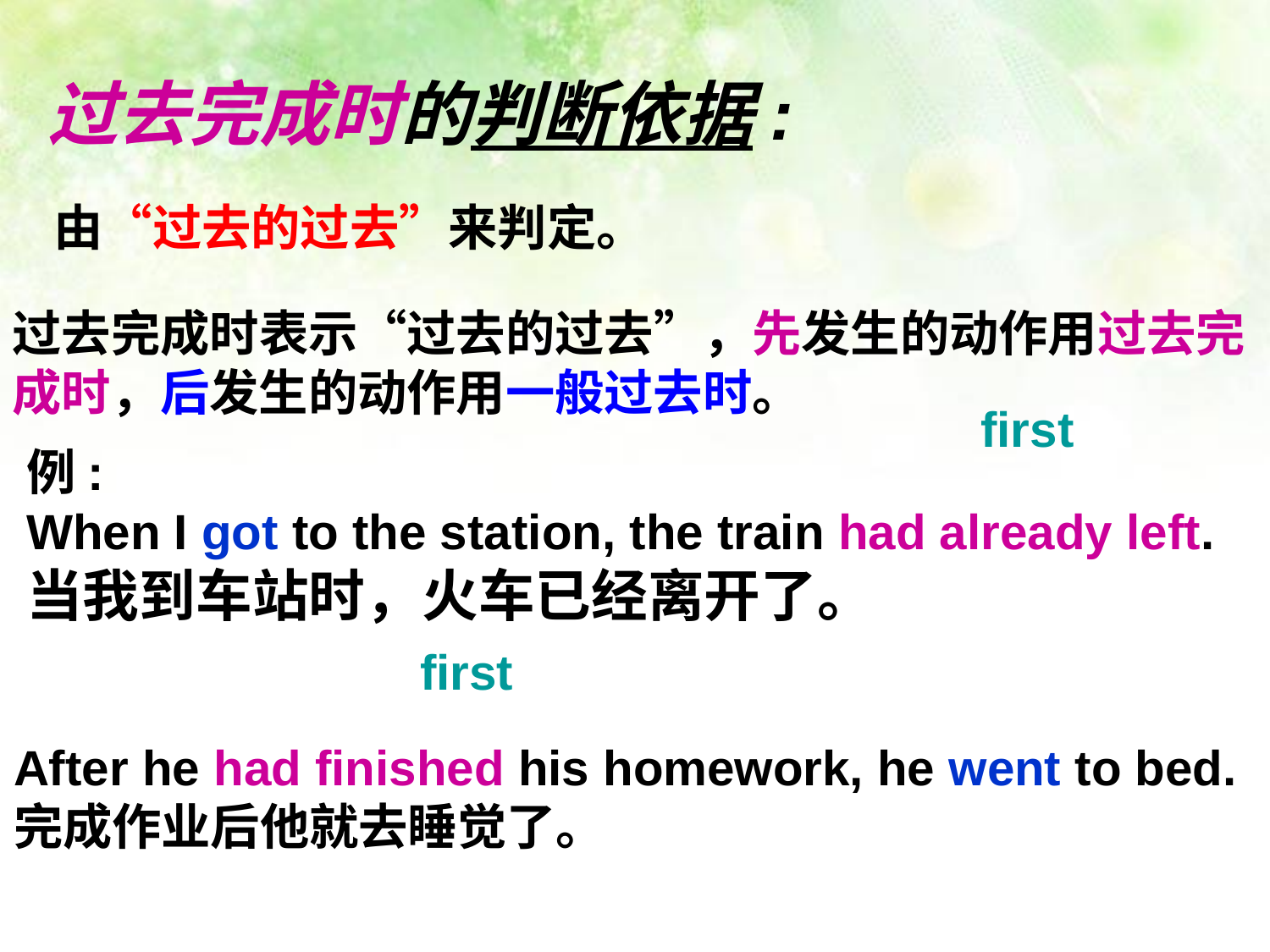

过去完成时的判断依据:
由“过去的过去”来判定。
过去完成时表示“过去的过去”，先发生的动作用过去完成时，后发生的动作用一般过去时。
 first
例:
When I got to the station, the train had already left.
当我到车站时，火车已经离开了。

 first
After he had finished his homework, he went to bed.
完成作业后他就去睡觉了。